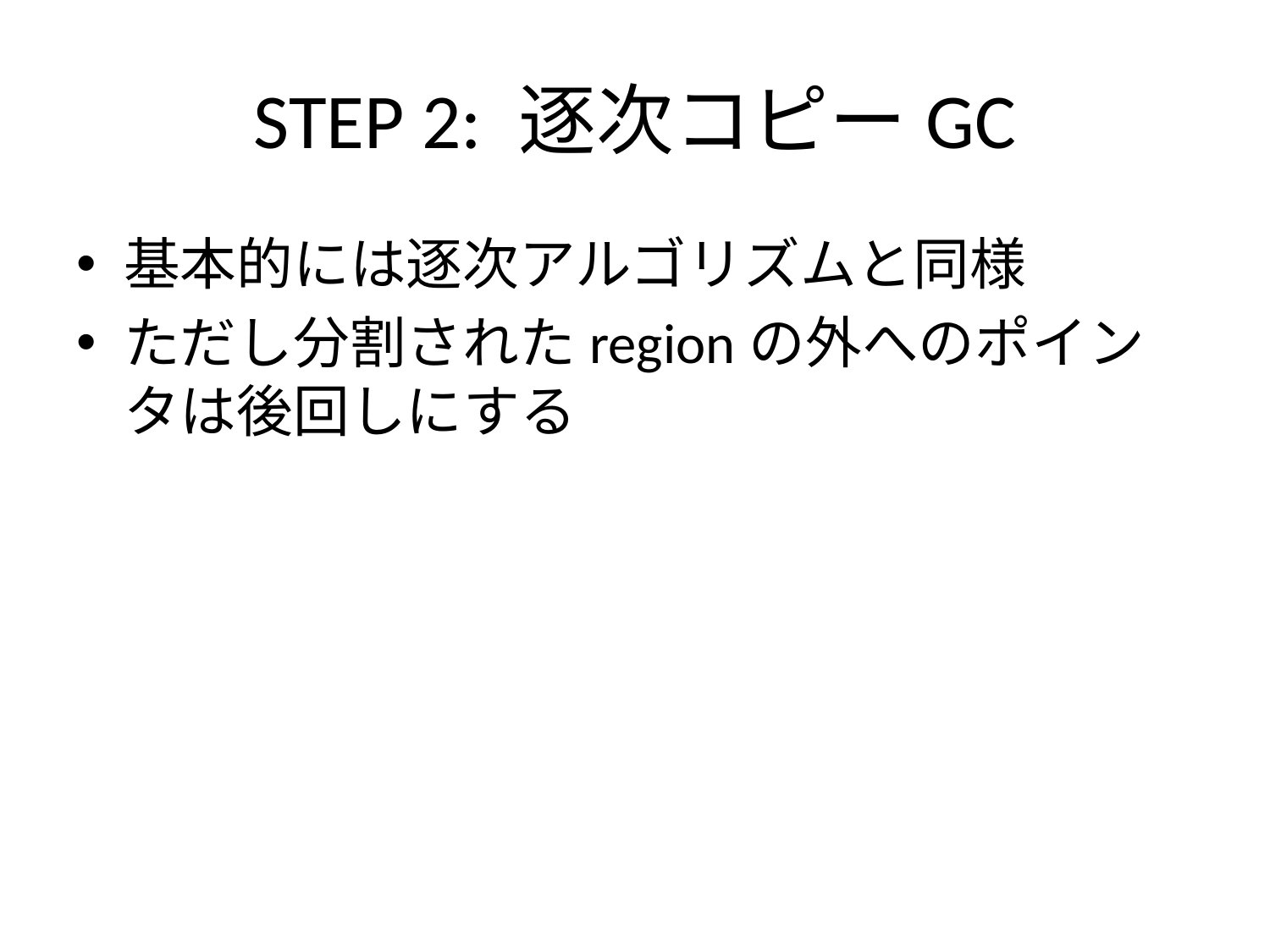

# STEP 2: 逐次コピーGC
基本的には逐次アルゴリズムと同様
ただし分割されたregionの外へのポインタは後回しにする